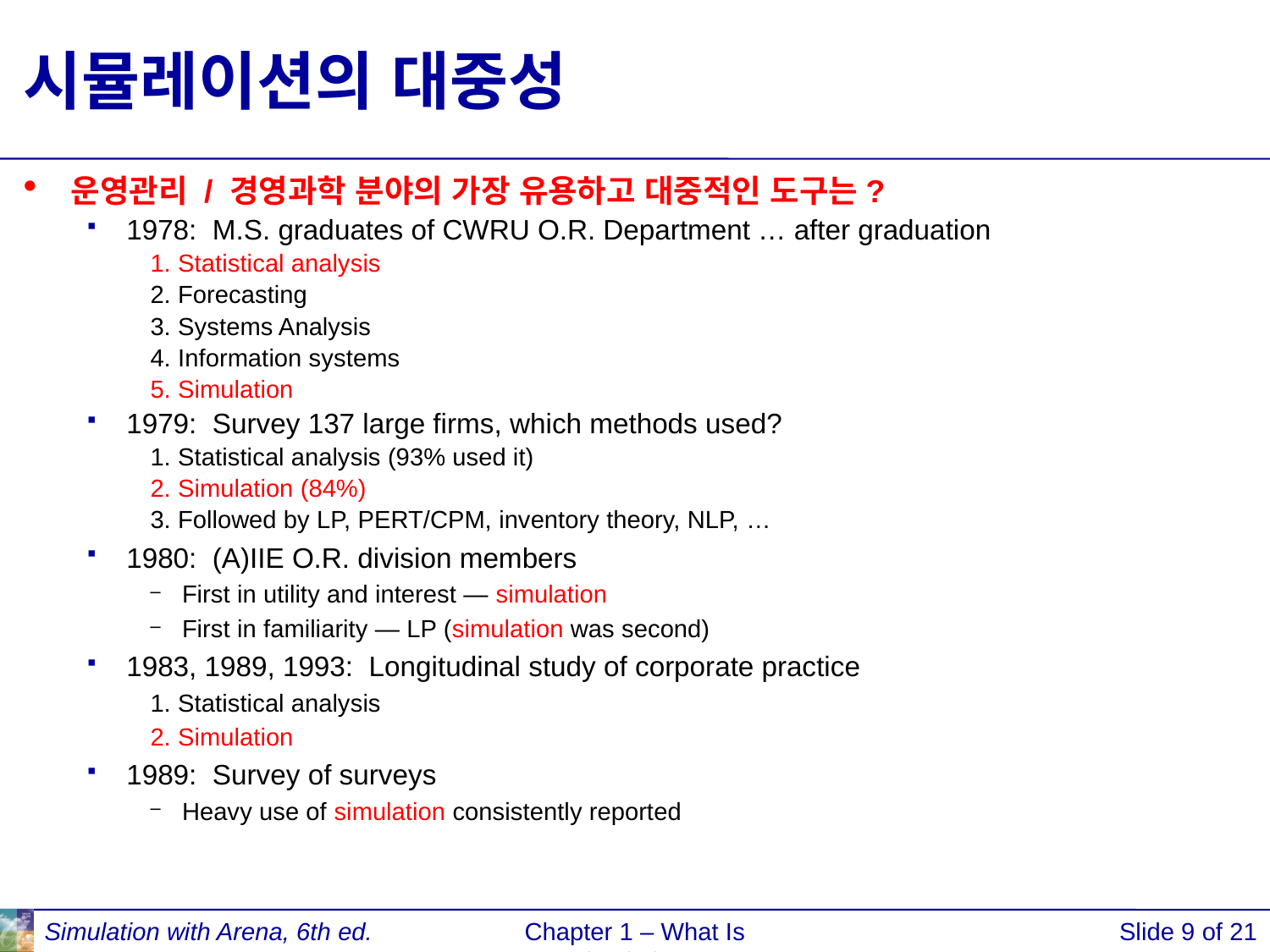

# 시뮬레이션의 대중성
운영관리 / 경영과학 분야의 가장 유용하고 대중적인 도구는?
1978:  M.S. graduates of CWRU O.R. Department … after graduation
1. Statistical analysis
2. Forecasting
3. Systems Analysis
4. Information systems
5. Simulation
1979:  Survey 137 large firms, which methods used?
1. Statistical analysis (93% used it)
2. Simulation (84%)
3. Followed by LP, PERT/CPM, inventory theory, NLP, …
1980:  (A)IIE O.R. division members
First in utility and interest — simulation
First in familiarity — LP (simulation was second)
1983, 1989, 1993:  Longitudinal study of corporate practice
1. Statistical analysis
2. Simulation
1989:  Survey of surveys
Heavy use of simulation consistently reported

Simulation with Arena, 6th ed.
Chapter 1 – What Is Simulation?
Slide 9 of 21